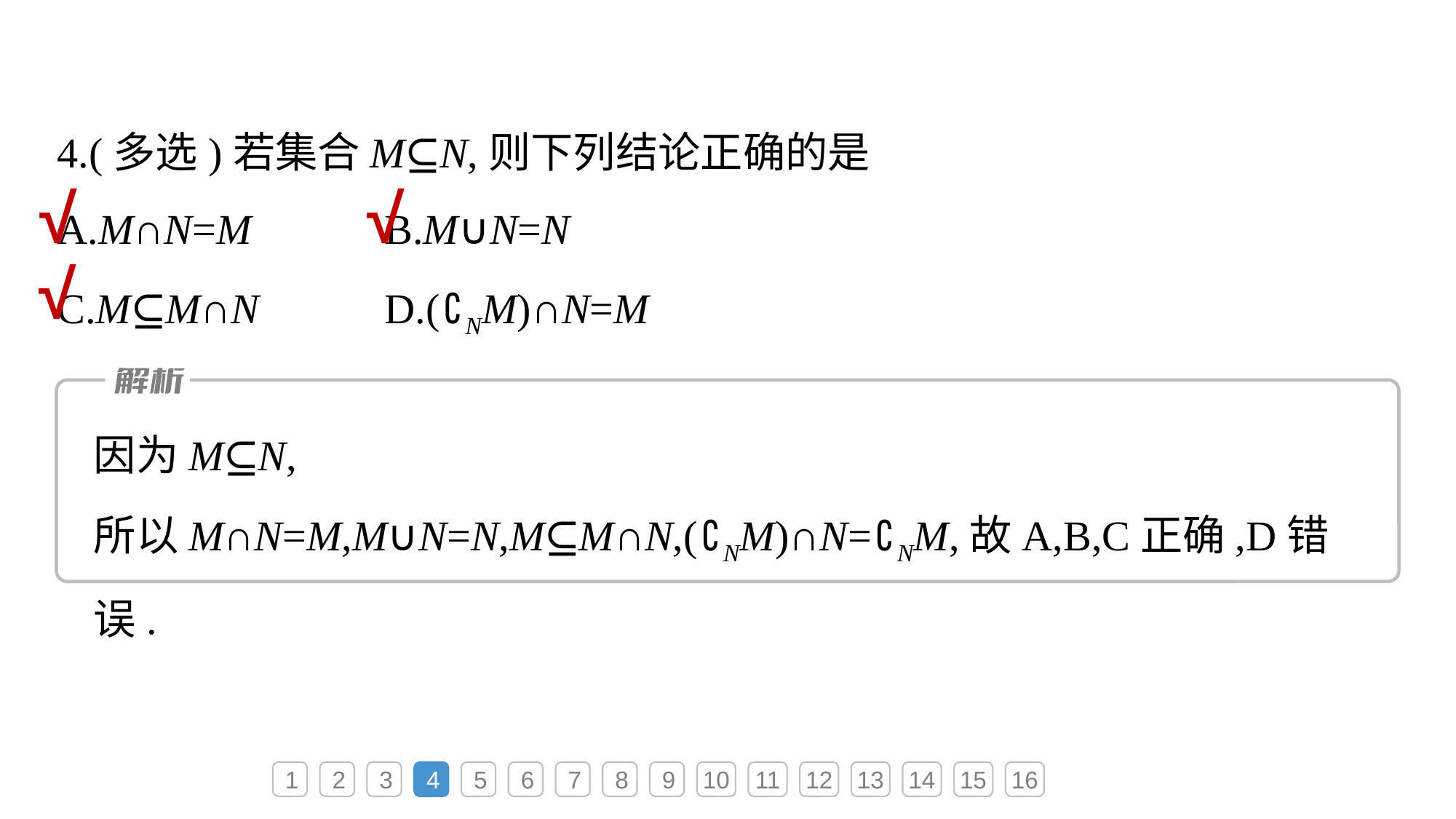

4.(多选)若集合M⊆N,则下列结论正确的是
A.M∩N=M		B.M∪N=N
C.M⊆M∩N		D.(∁NM)∩N=M
√
√
√

因为M⊆N,
所以M∩N=M,M∪N=N,M⊆M∩N,(∁NM)∩N=∁NM,故A,B,C正确,D错误.
1
2
3
4
5
6
7
8
9
10
11
12
13
14
15
16